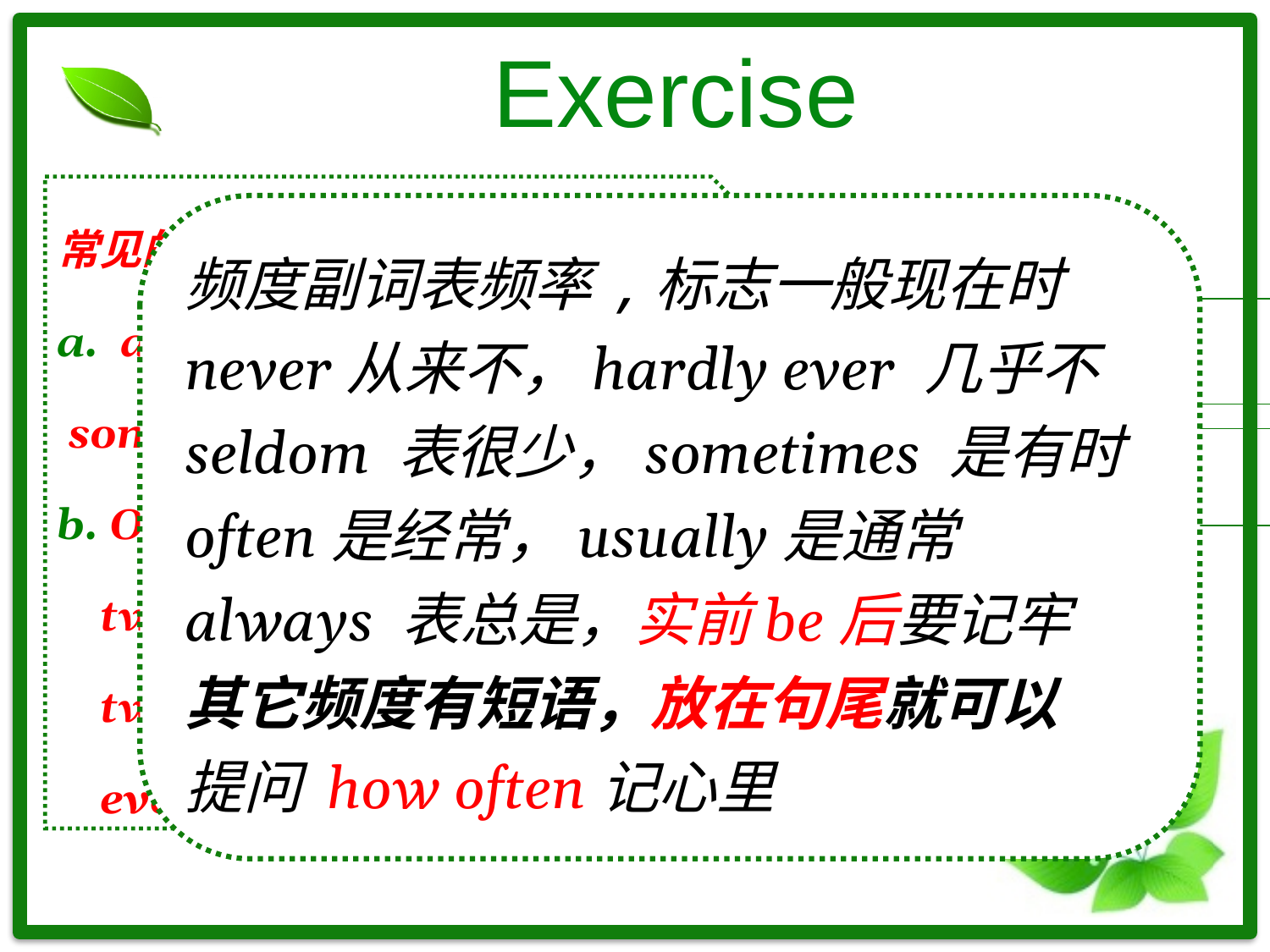

# Exercise
常见的频度副词有：
always, usually , often,
 sometimes, hardly ever, never
b. Once a week
    twice a month
    two or three times a year
    every day
频度副词表频率,标志一般现在时
never从来不，hardly ever 几乎不
seldom 表很少，sometimes 是有时
often是经常，usually是通常
always 表总是，实前be后要记牢
其它频度有短语，放在句尾就可以
提问 how often记心里
 I watch TV once a week.
How often do you watch TV ?
表频率